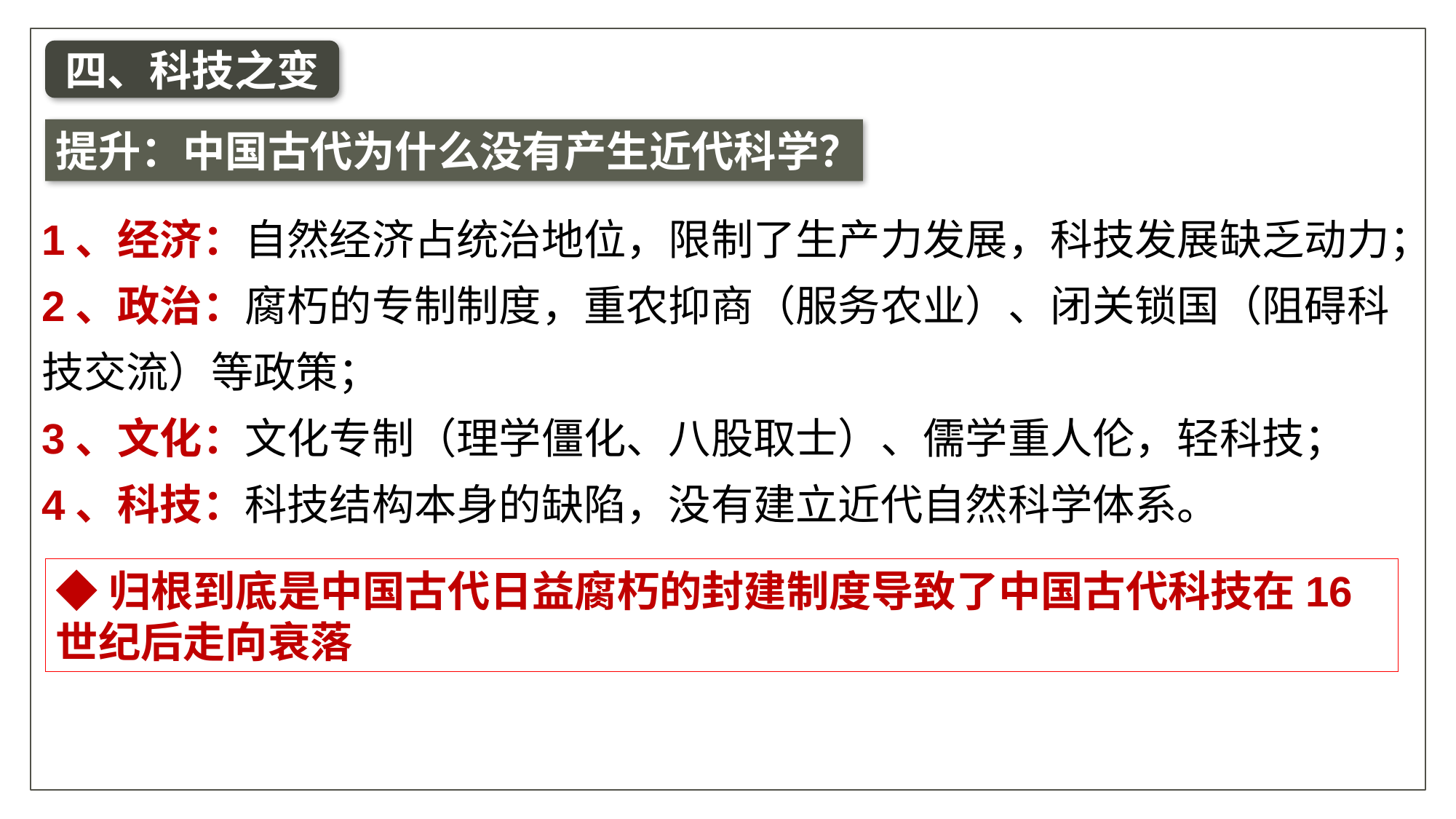

四、科技之变
提升：中国古代为什么没有产生近代科学？
1、经济：自然经济占统治地位，限制了生产力发展，科技发展缺乏动力；
2、政治：腐朽的专制制度，重农抑商（服务农业）、闭关锁国（阻碍科技交流）等政策；
3、文化：文化专制（理学僵化、八股取士）、儒学重人伦，轻科技；
4、科技：科技结构本身的缺陷，没有建立近代自然科学体系。
◆归根到底是中国古代日益腐朽的封建制度导致了中国古代科技在16世纪后走向衰落